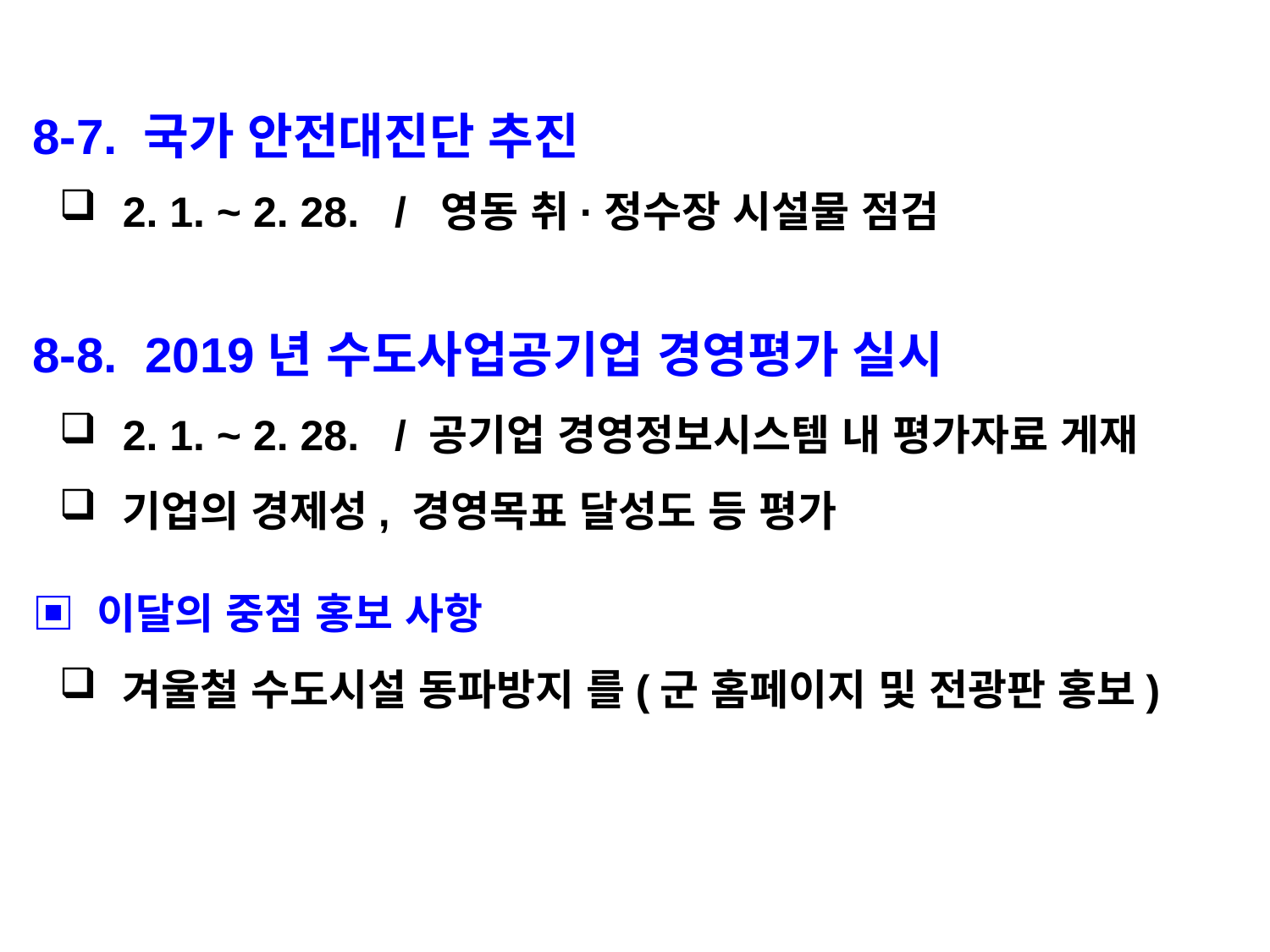

8-7. 국가 안전대진단 추진
2. 1. ~ 2. 28.   /  영동 취·정수장 시설물 점검
8-8.  2019년 수도사업공기업 경영평가 실시
2. 1. ~ 2. 28.   / 공기업 경영정보시스템 내 평가자료 게재
기업의 경제성, 경영목표 달성도 등 평가
▣ 이달의 중점 홍보 사항
겨울철 수도시설 동파방지 를(군 홈페이지 및 전광판 홍보)